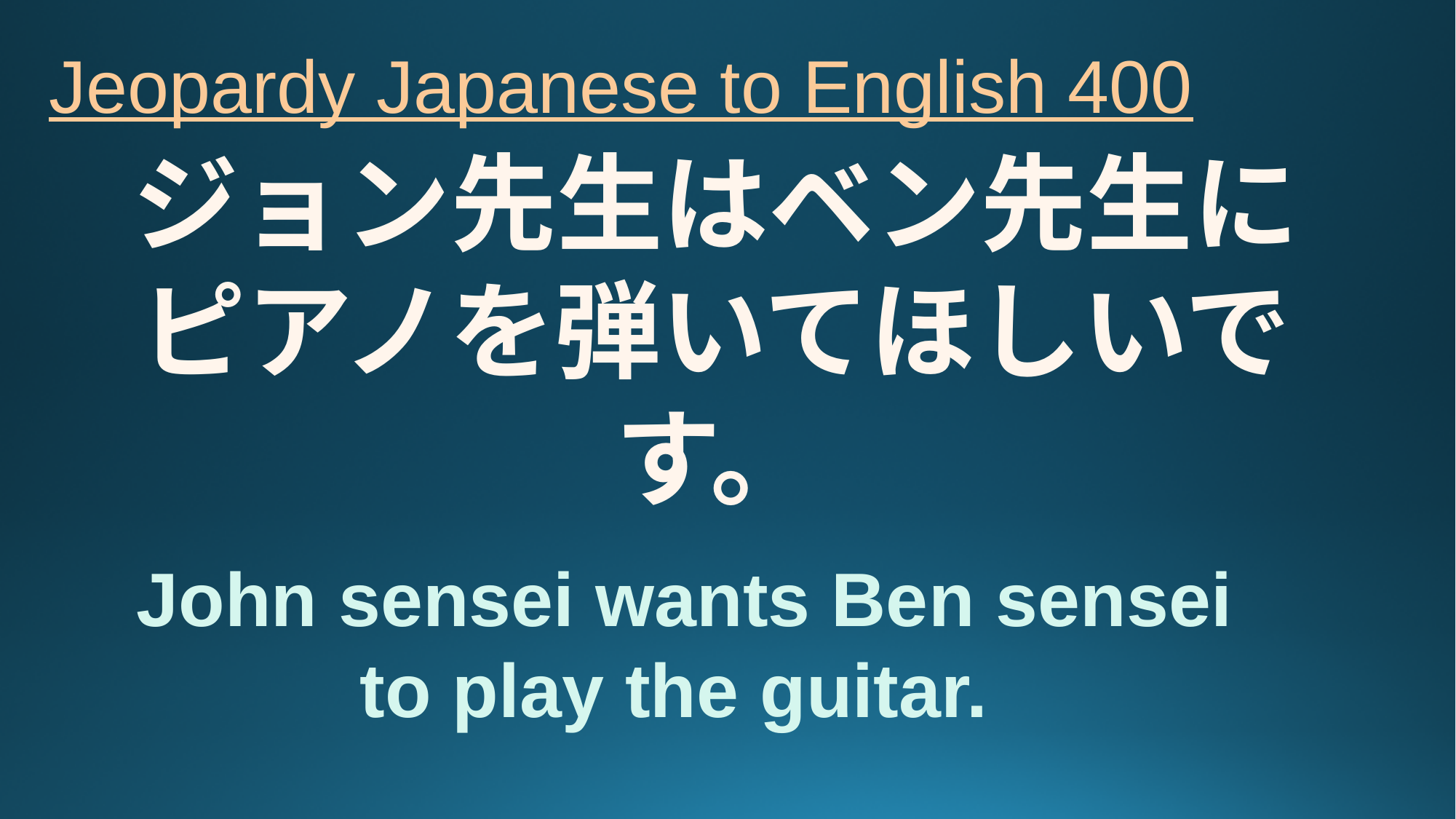

# Jeopardy Japanese to English 400
ジョン先生はベン先生にピアノを弾いてほしいです。
John sensei wants Ben sensei to play the guitar.